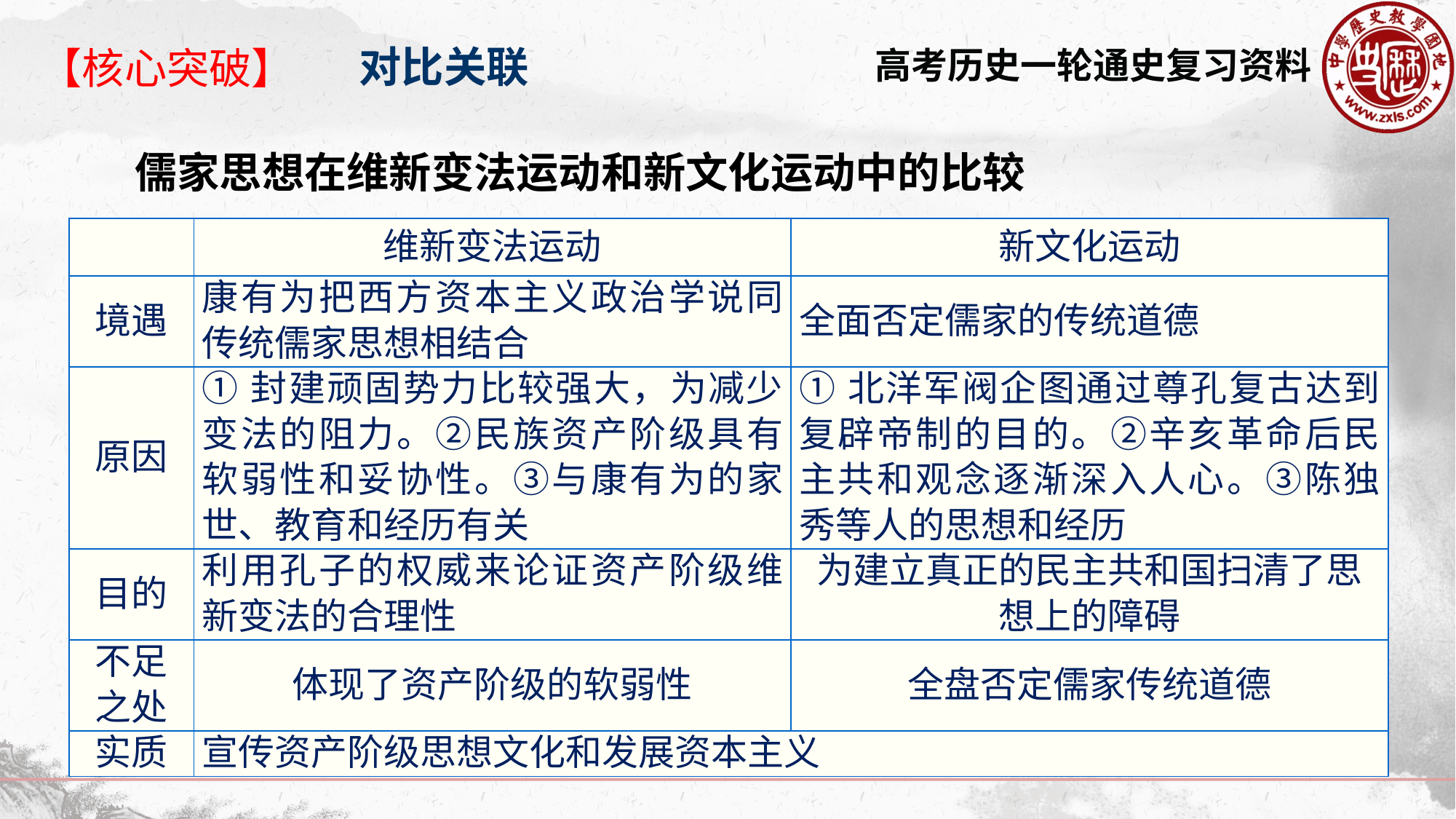

对比关联
【核心突破】
儒家思想在维新变法运动和新文化运动中的比较
|  | 维新变法运动 | 新文化运动 |
| --- | --- | --- |
| 境遇 | 康有为把西方资本主义政治学说同传统儒家思想相结合 | 全面否定儒家的传统道德 |
| 原因 | ①封建顽固势力比较强大，为减少变法的阻力。②民族资产阶级具有软弱性和妥协性。③与康有为的家世、教育和经历有关 | ①北洋军阀企图通过尊孔复古达到复辟帝制的目的。②辛亥革命后民主共和观念逐渐深入人心。③陈独秀等人的思想和经历 |
| 目的 | 利用孔子的权威来论证资产阶级维新变法的合理性 | 为建立真正的民主共和国扫清了思想上的障碍 |
| 不足之处 | 体现了资产阶级的软弱性 | 全盘否定儒家传统道德 |
| 实质 | 宣传资产阶级思想文化和发展资本主义 |  |